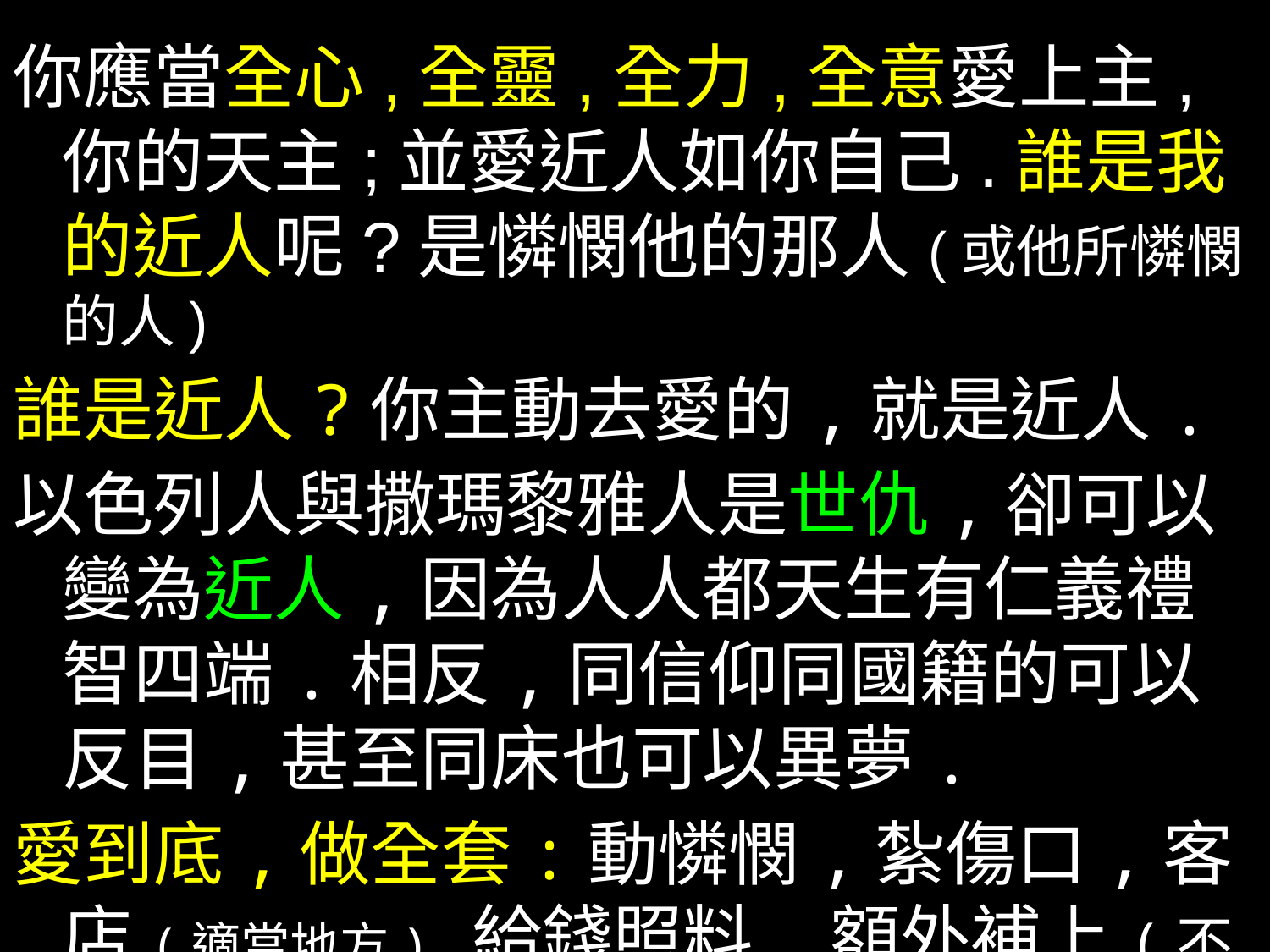

你應當全心,全靈,全力,全意愛上主,你的天主;並愛近人如你自己.誰是我的近人呢?是憐憫他的那人(或他所憐憫的人)
誰是近人?你主動去愛的,就是近人.
以色列人與撒瑪黎雅人是世仇,卻可以變為近人,因為人人都天生有仁義禮智四端.相反,同信仰同國籍的可以反目,甚至同床也可以異夢.
愛到底,做全套:動憐憫,紮傷口,客店(適當地方),給錢照料,額外補上(不會爛尾)